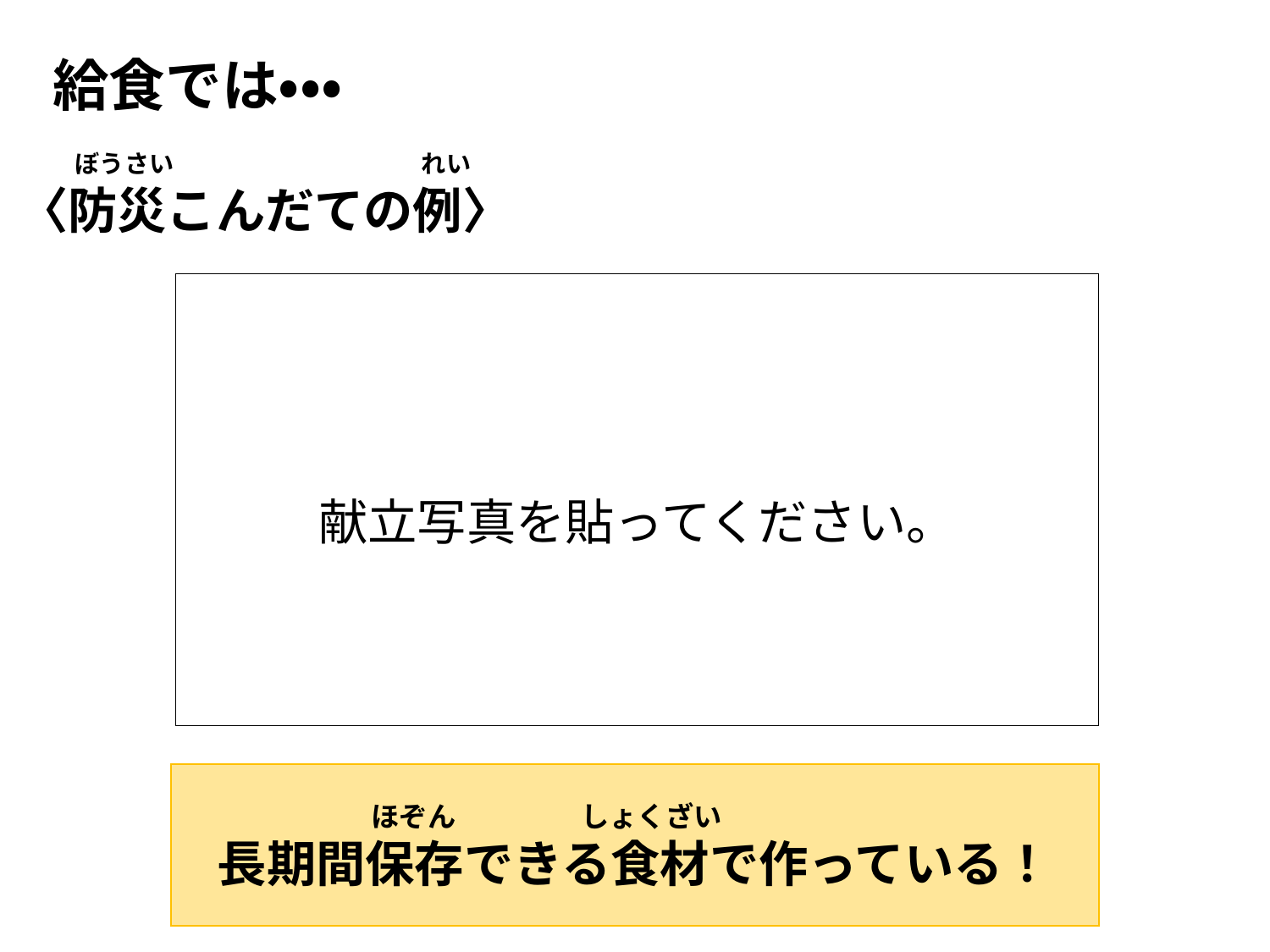

給食では・・・
　　ぼうさい　　　　　　　　　　れい
〈防災こんだての例〉

献立写真を貼ってください。
　　　　　　   ほぞん　　　　  しょくざい
長期間保存できる食材で作っている！